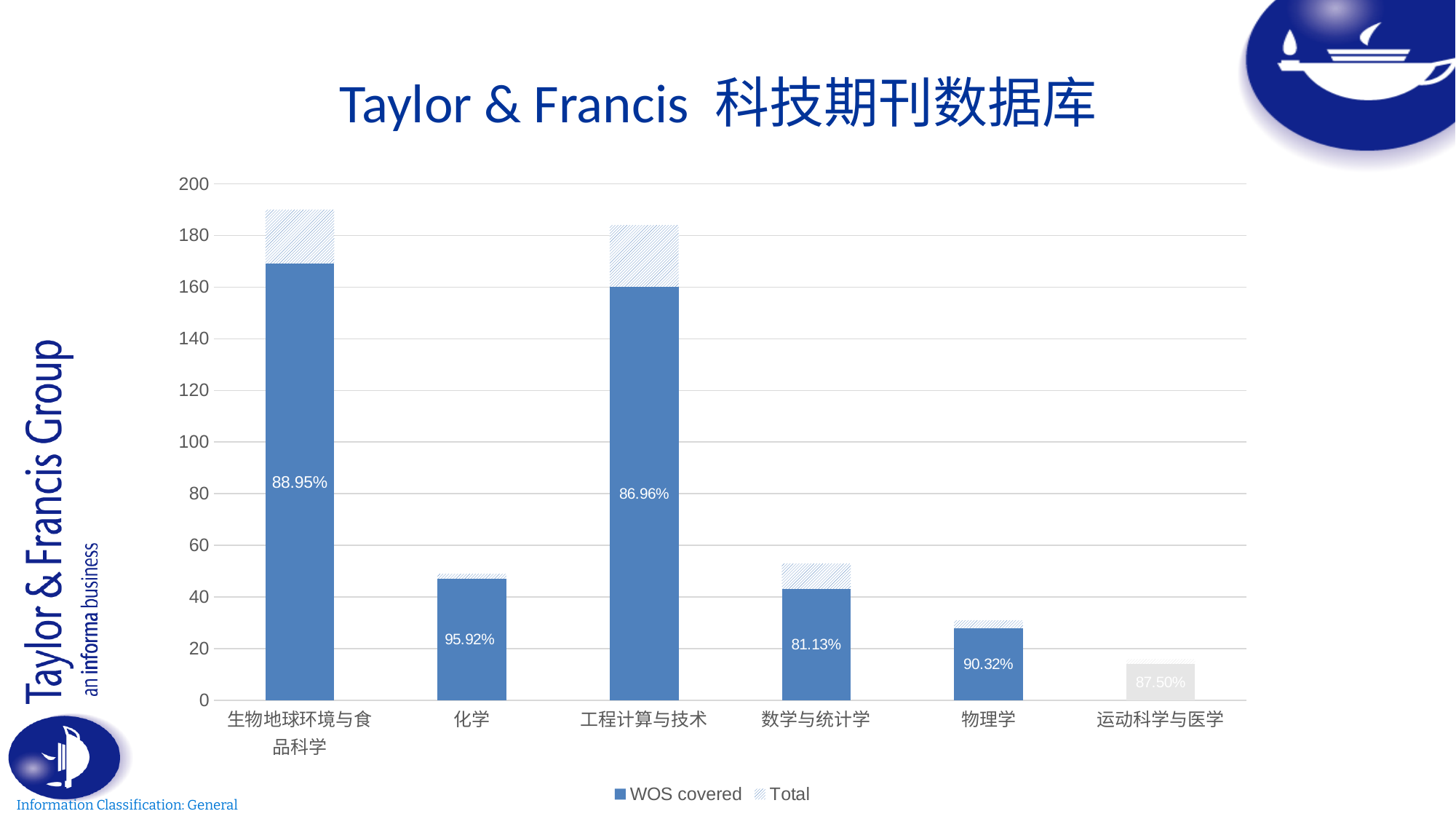

Taylor & Francis 科技期刊数据库

### Chart

| Category | WOS covered | Total |
|---|---|---|
| 生物地球环境与食品科学 | 169.0 | 21.0 |
| 化学 | 47.0 | 2.0 |
| 工程计算与技术 | 160.0 | 24.0 |
| 数学与统计学 | 43.0 | 10.0 |
| 物理学 | 28.0 | 3.0 |
| 运动科学与医学 | 14.0 | 2.0 |